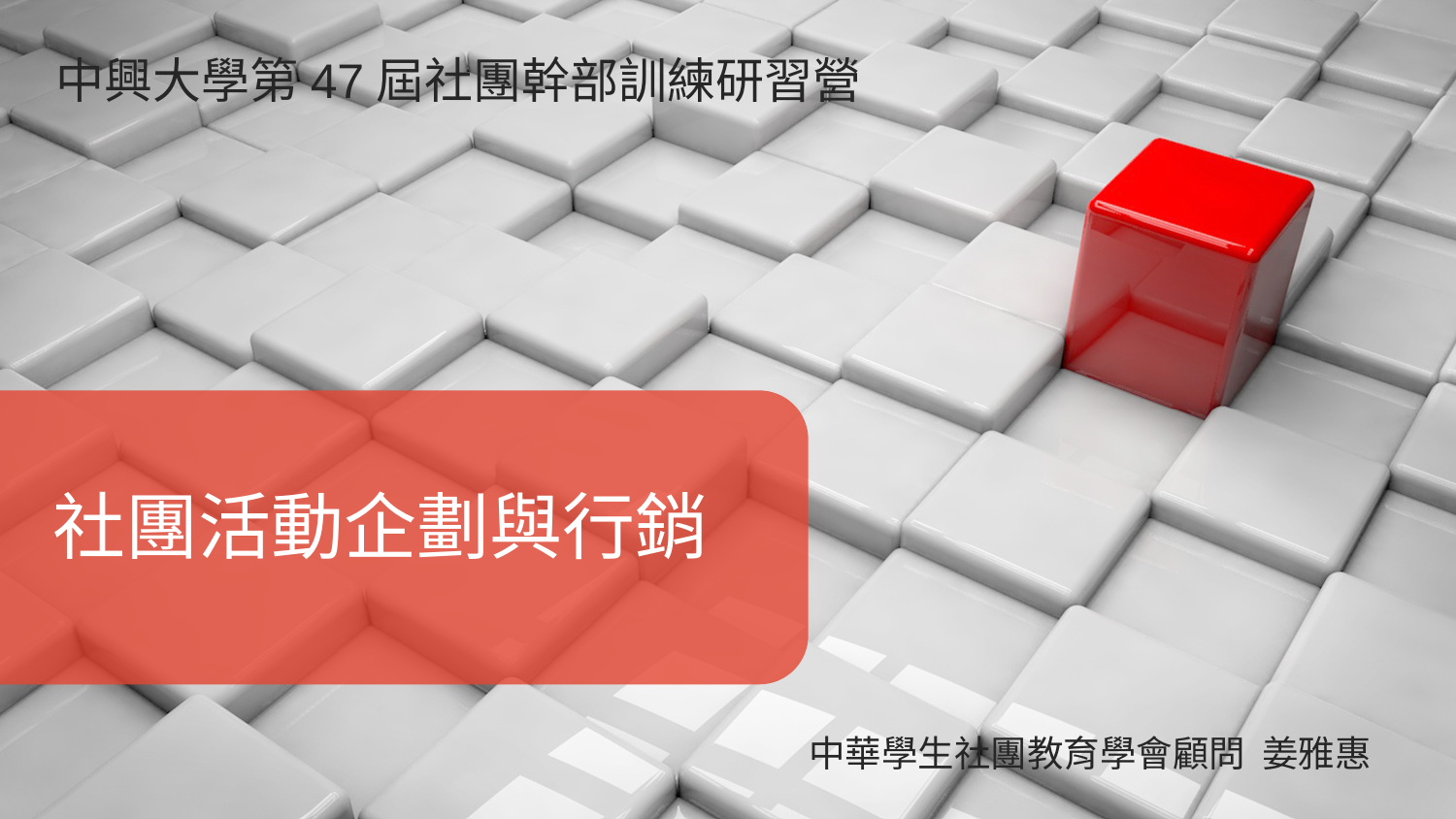

中興大學第47屆社團幹部訓練研習營
# 社團活動企劃與行銷
中華學生社團教育學會顧問  姜雅惠